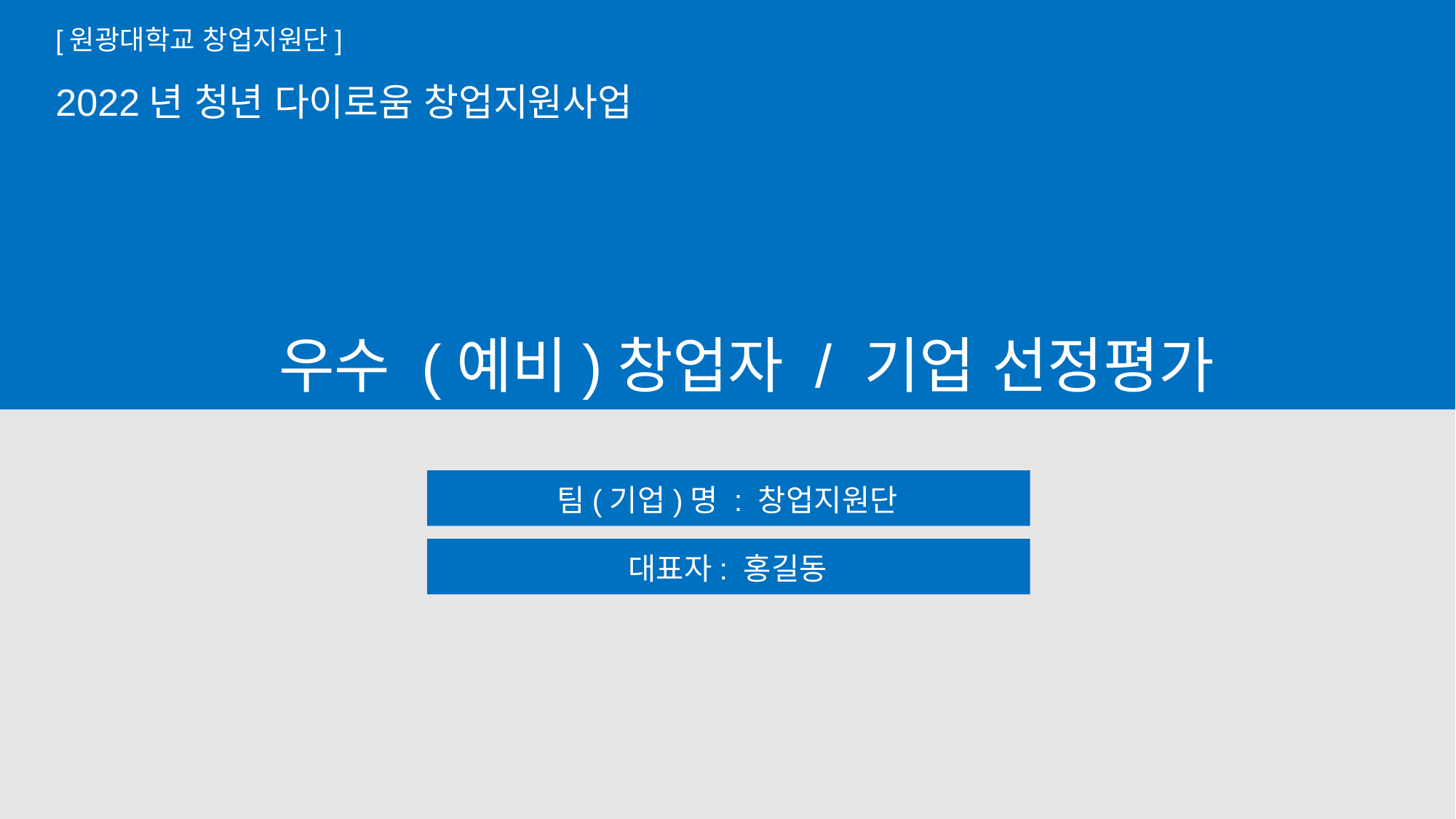

[원광대학교 창업지원단]
2022년 청년 다이로움 창업지원사업
우수 (예비)창업자 / 기업 선정평가

팀(기업)명 : 창업지원단

대표자: 홍길동